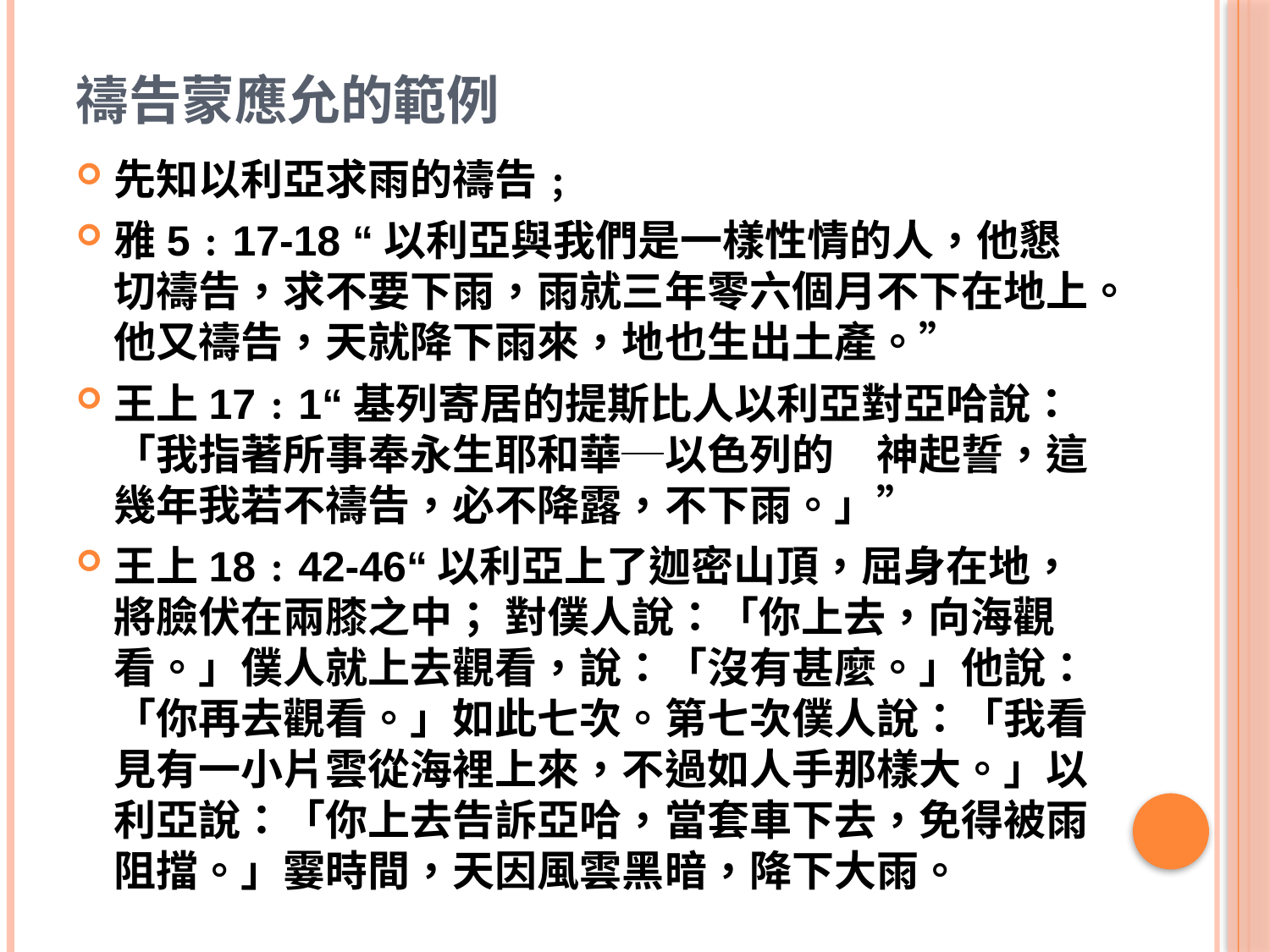

# 禱告蒙應允的範例
先知以利亞求雨的禱告﹔
雅5﹕17-18 “以利亞與我們是一樣性情的人，他懇切禱告，求不要下雨，雨就三年零六個月不下在地上。他又禱告，天就降下雨來，地也生出土產。”
王上17﹕1“基列寄居的提斯比人以利亞對亞哈說：「我指著所事奉永生耶和華─以色列的　神起誓，這幾年我若不禱告，必不降露，不下雨。」”
王上18﹕42-46“以利亞上了迦密山頂，屈身在地，將臉伏在兩膝之中； 對僕人說：「你上去，向海觀看。」僕人就上去觀看，說：「沒有甚麼。」他說：「你再去觀看。」如此七次。第七次僕人說：「我看見有一小片雲從海裡上來，不過如人手那樣大。」以利亞說：「你上去告訴亞哈，當套車下去，免得被雨阻擋。」霎時間，天因風雲黑暗，降下大雨。